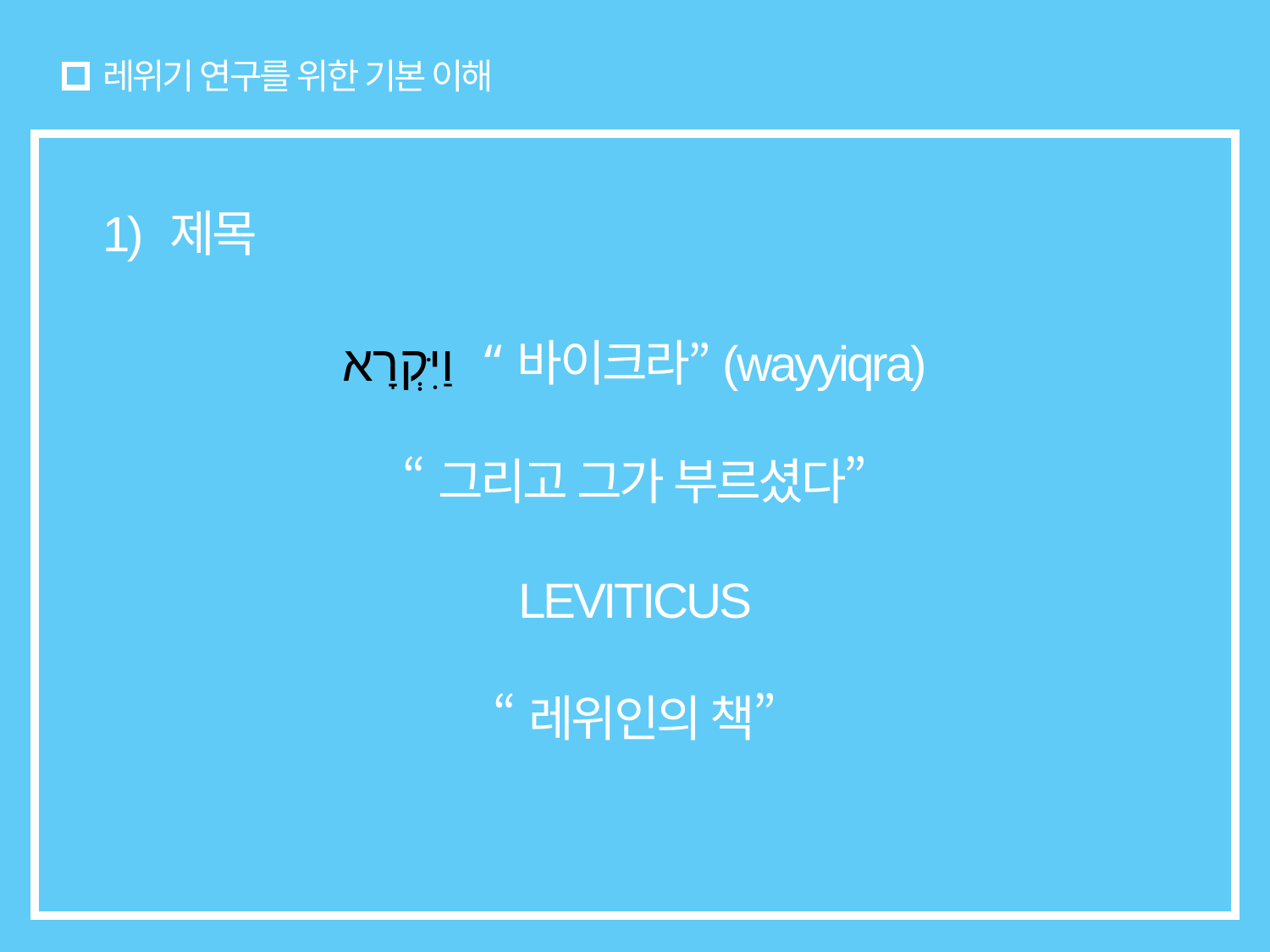

# 레위기 연구를 위한 기본 이해

1) 제목
וַיִּקְרָא  “바이크라”(wayyiqra)
“그리고 그가 부르셨다”

LEVITICUS
“레위인의 책”